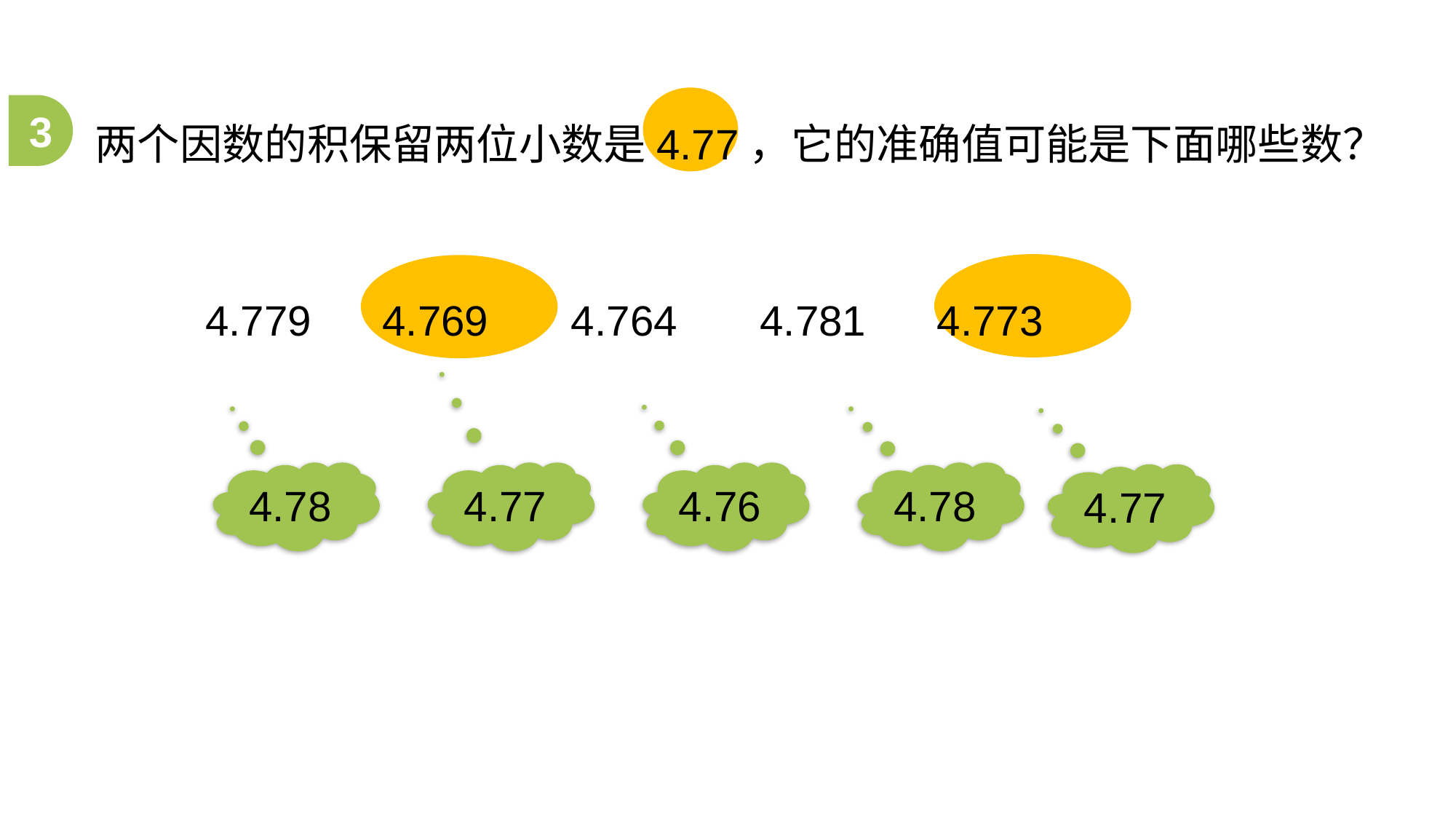

两个因数的积保留两位小数是4.77，它的准确值可能是下面哪些数？

3

4.779      4.769       4.764       4.781      4.773
4.78
4.77
4.76
4.78
4.77